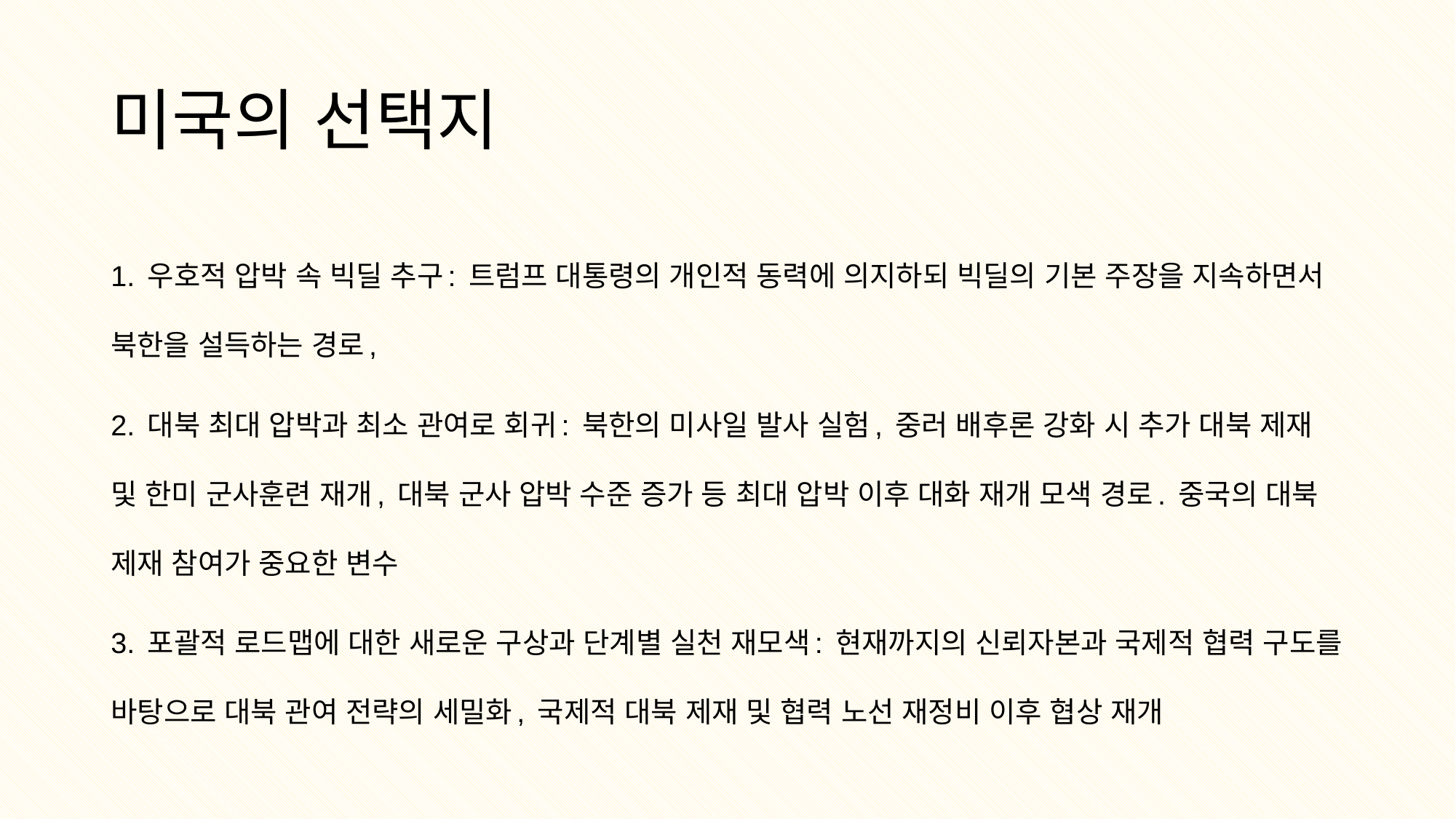

# 미국의 선택지
1. 우호적 압박 속 빅딜 추구: 트럼프 대통령의 개인적 동력에 의지하되 빅딜의 기본 주장을 지속하면서 북한을 설득하는 경로,
2. 대북 최대 압박과 최소 관여로 회귀: 북한의 미사일 발사 실험, 중러 배후론 강화 시 추가 대북 제재 및 한미 군사훈련 재개, 대북 군사 압박 수준 증가 등 최대 압박 이후 대화 재개 모색 경로. 중국의 대북 제재 참여가 중요한 변수
3. 포괄적 로드맵에 대한 새로운 구상과 단계별 실천 재모색: 현재까지의 신뢰자본과 국제적 협력 구도를 바탕으로 대북 관여 전략의 세밀화, 국제적 대북 제재 및 협력 노선 재정비 이후 협상 재개